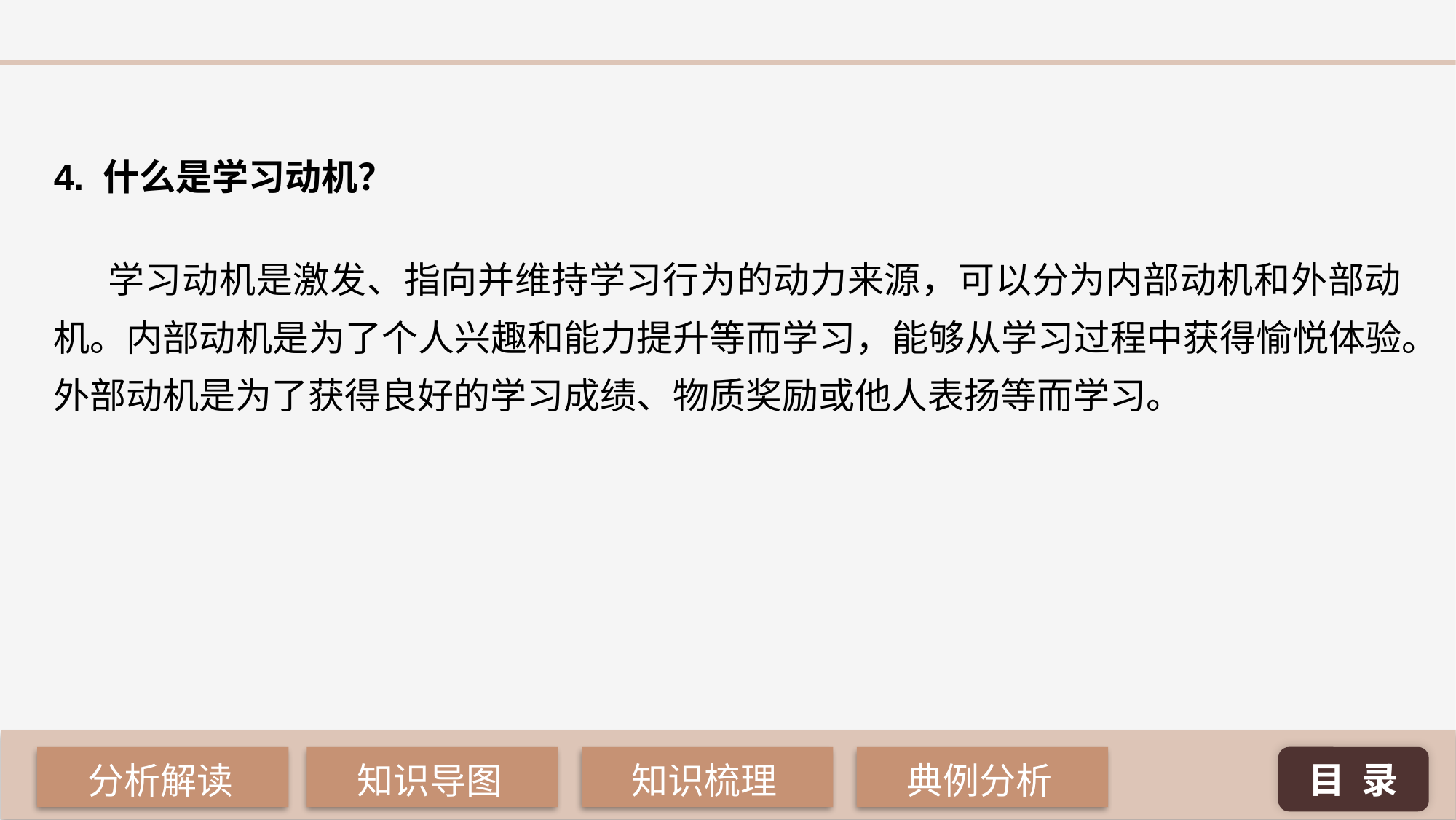

4. 什么是学习动机？
学习动机是激发、指向并维持学习行为的动力来源，可以分为内部动机和外部动机。内部动机是为了个人兴趣和能力提升等而学习，能够从学习过程中获得愉悦体验。外部动机是为了获得良好的学习成绩、物质奖励或他人表扬等而学习。